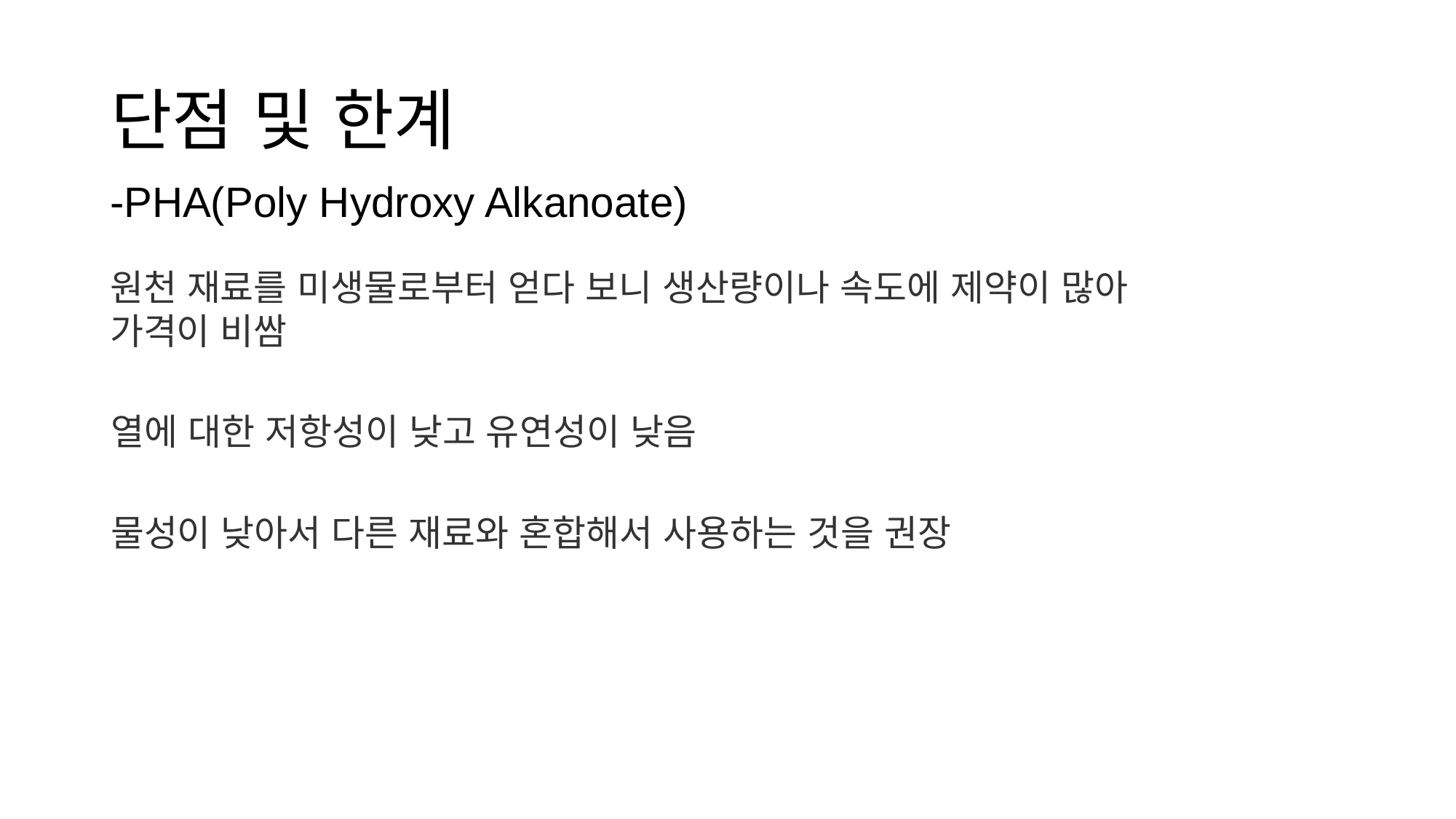

# 단점 및 한계
-PHA(Poly Hydroxy Alkanoate)
원천 재료를 미생물로부터 얻다 보니 생산량이나 속도에 제약이 많아
가격이 비쌈
열에 대한 저항성이 낮고 유연성이 낮음
물성이 낮아서 다른 재료와 혼합해서 사용하는 것을 권장